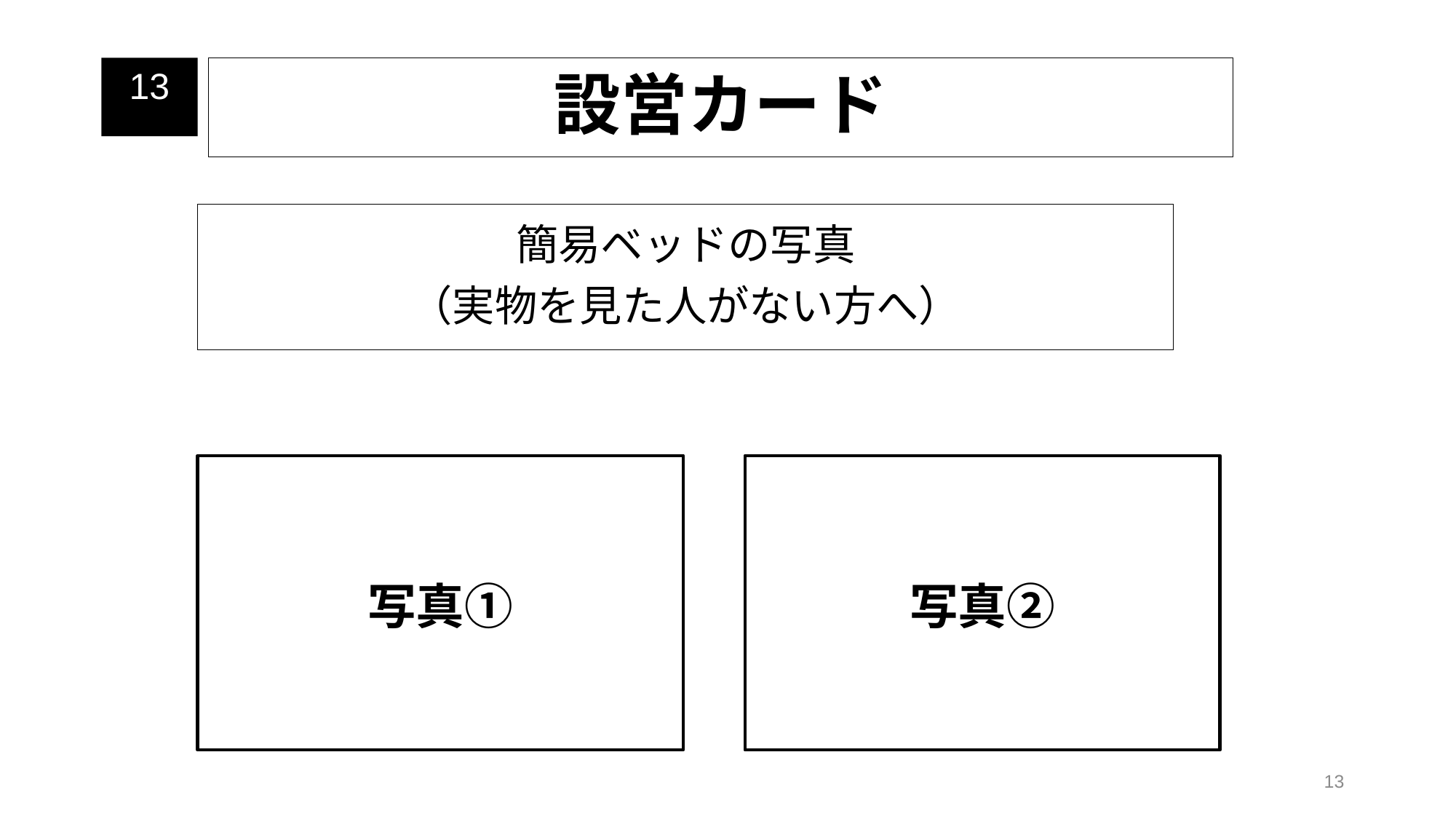

13
設営カード
簡易ベッドの写真
（実物を見た人がない方へ）

写真②

写真①

13